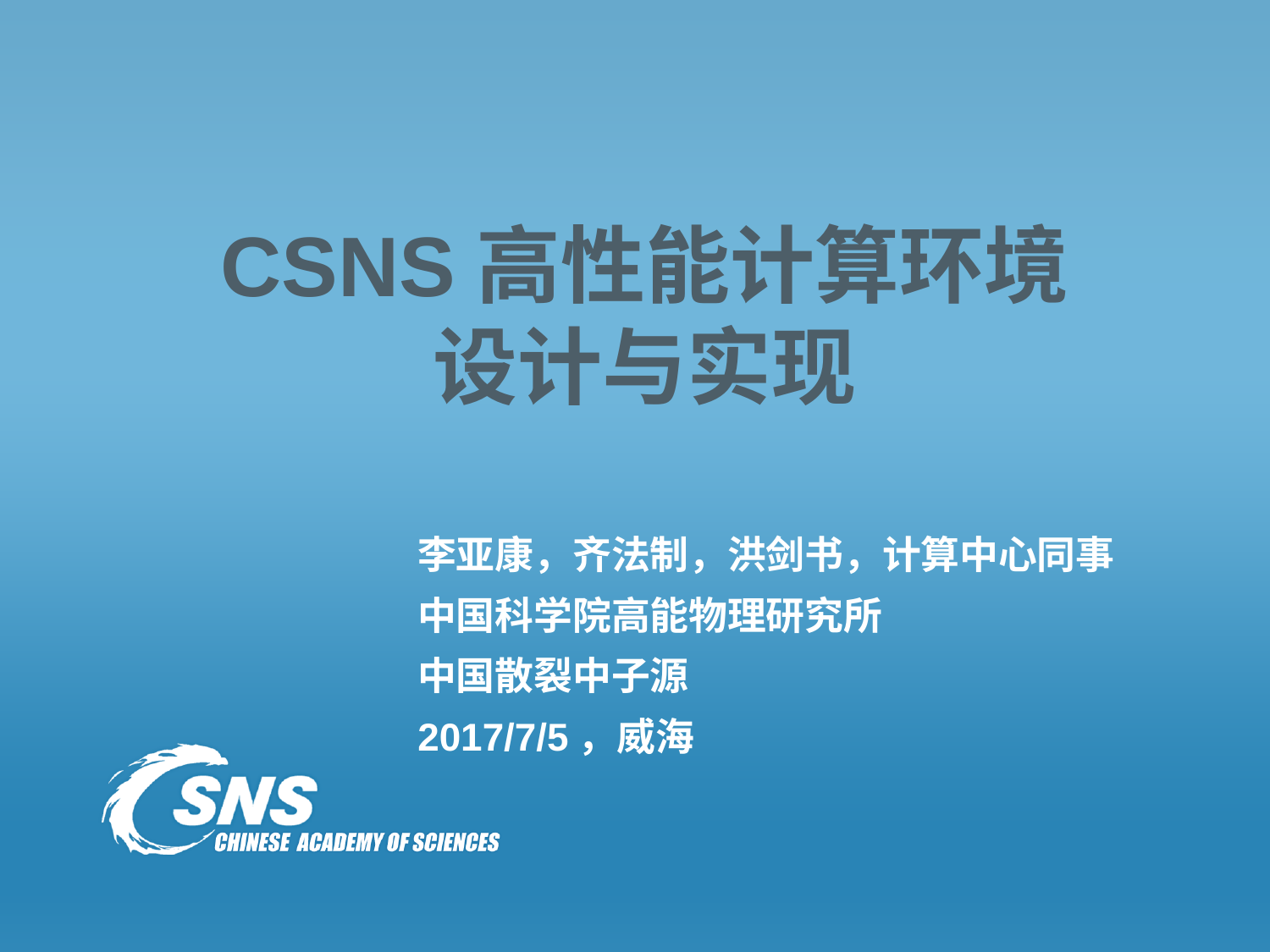

# CSNS高性能计算环境 设计与实现
李亚康，齐法制，洪剑书，计算中心同事
中国科学院高能物理研究所
中国散裂中子源
2017/7/5，威海